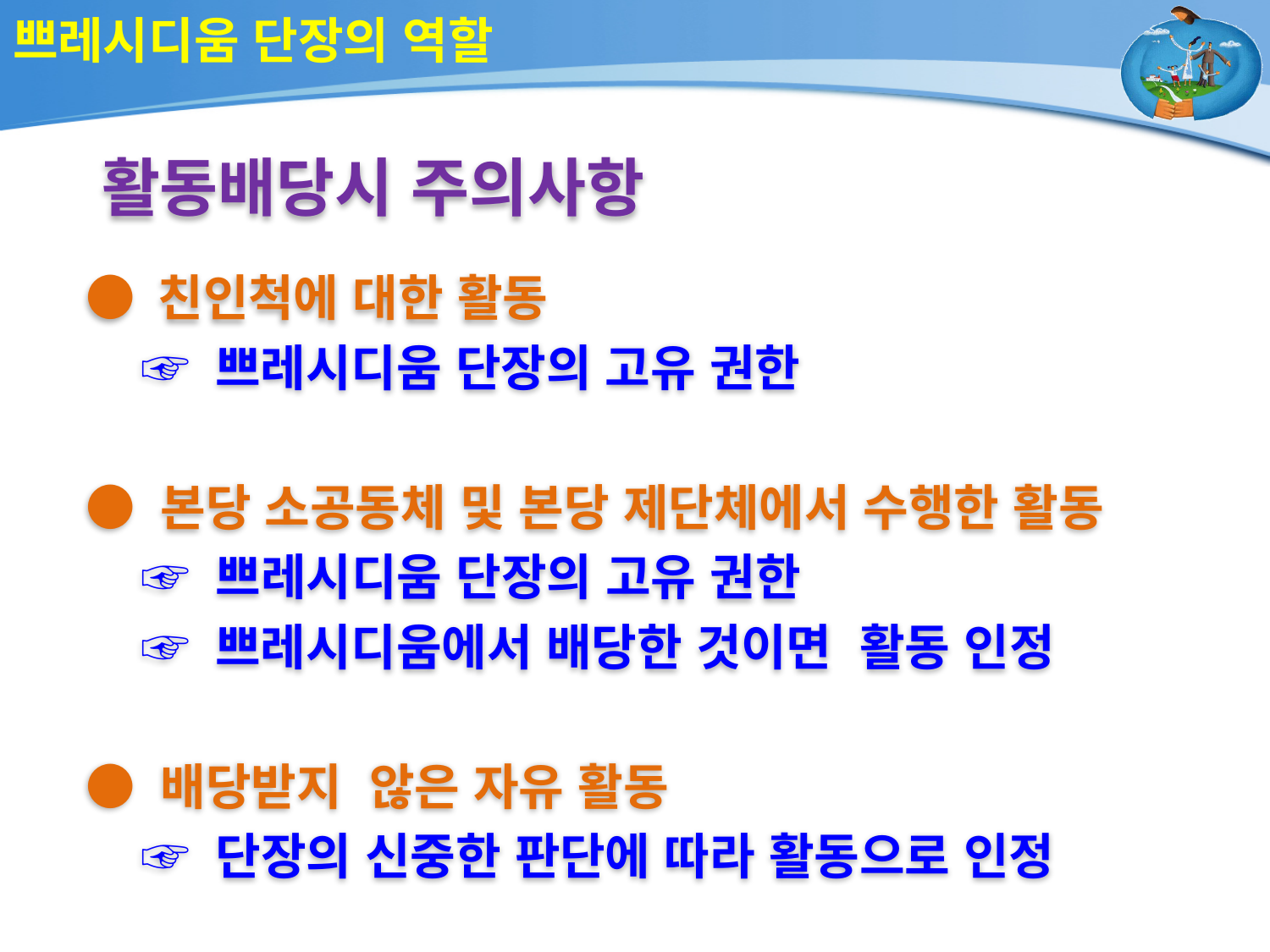

# 쁘레시디움 단장의 역할
활동배당시 주의사항

● 친인척에 대한 활동
    ☞ 쁘레시디움 단장의 고유 권한

● 본당 소공동체 및 본당 제단체에서 수행한 활동
    ☞ 쁘레시디움 단장의 고유 권한
    ☞ 쁘레시디움에서 배당한 것이면  활동 인정

● 배당받지  않은 자유 활동
    ☞ 단장의 신중한 판단에 따라 활동으로 인정